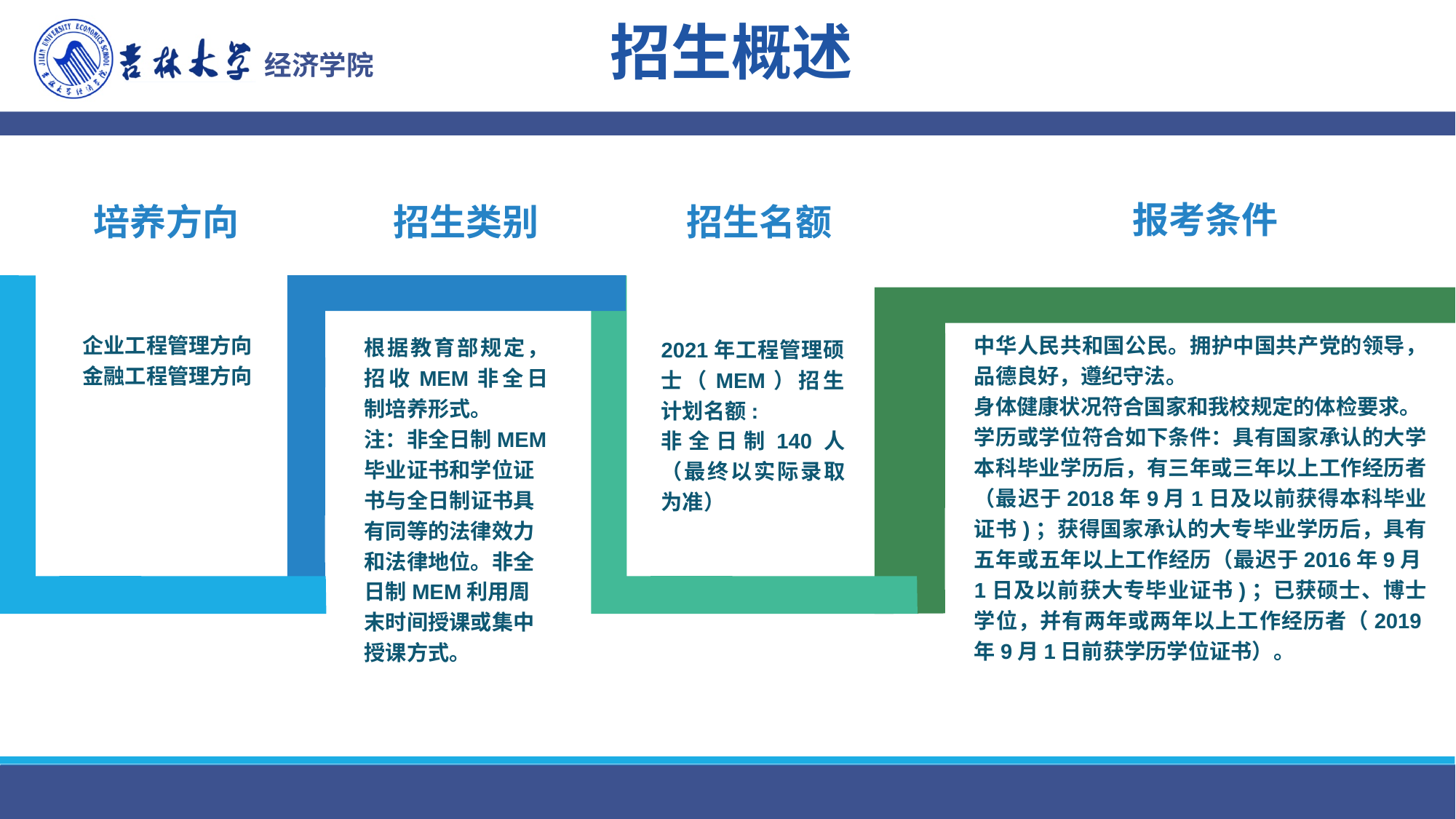

招生概述

报考条件
招生名额
培养方向
招生类别

企业工程管理方向
金融工程管理方向
中华人民共和国公民。拥护中国共产党的领导，品德良好，遵纪守法。
身体健康状况符合国家和我校规定的体检要求。
学历或学位符合如下条件：具有国家承认的大学本科毕业学历后，有三年或三年以上工作经历者（最迟于2018年9月1日及以前获得本科毕业证书)；获得国家承认的大专毕业学历后，具有五年或五年以上工作经历（最迟于2016年9月1日及以前获大专毕业证书)；已获硕士、博士学位，并有两年或两年以上工作经历者（2019年9月1日前获学历学位证书）。
根据教育部规定，招收MEM非全日制培养形式。
注：非全日制MEM毕业证书和学位证书与全日制证书具有同等的法律效力和法律地位。非全日制MEM利用周末时间授课或集中授课方式。
2021年工程管理硕士（MEM）招生计划名额:
非全日制140人（最终以实际录取为准）